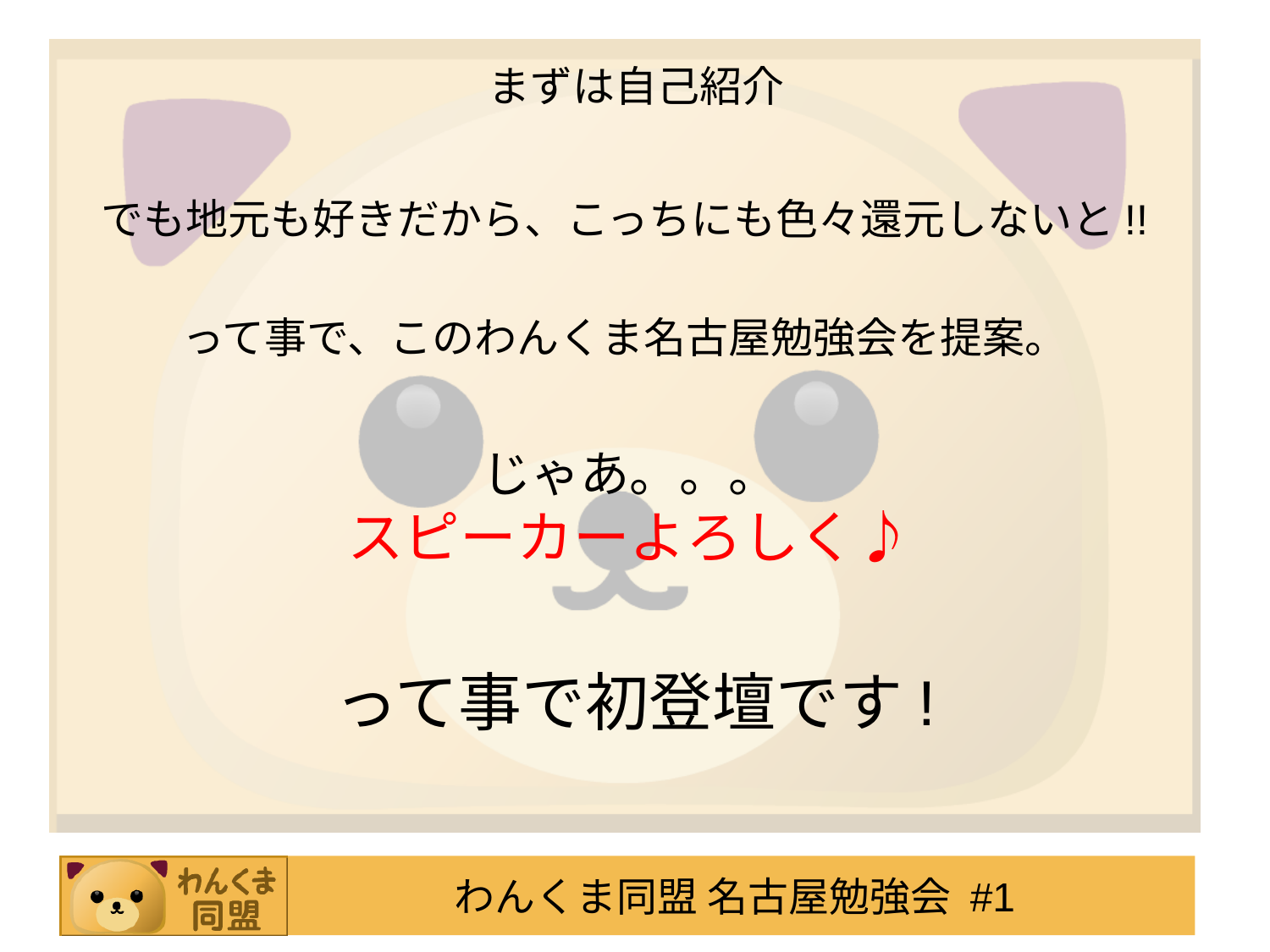

# まずは自己紹介
でも地元も好きだから、こっちにも色々還元しないと!!

って事で、このわんくま名古屋勉強会を提案。
じゃあ。。。
スピーカーよろしく♪

って事で初登壇です!